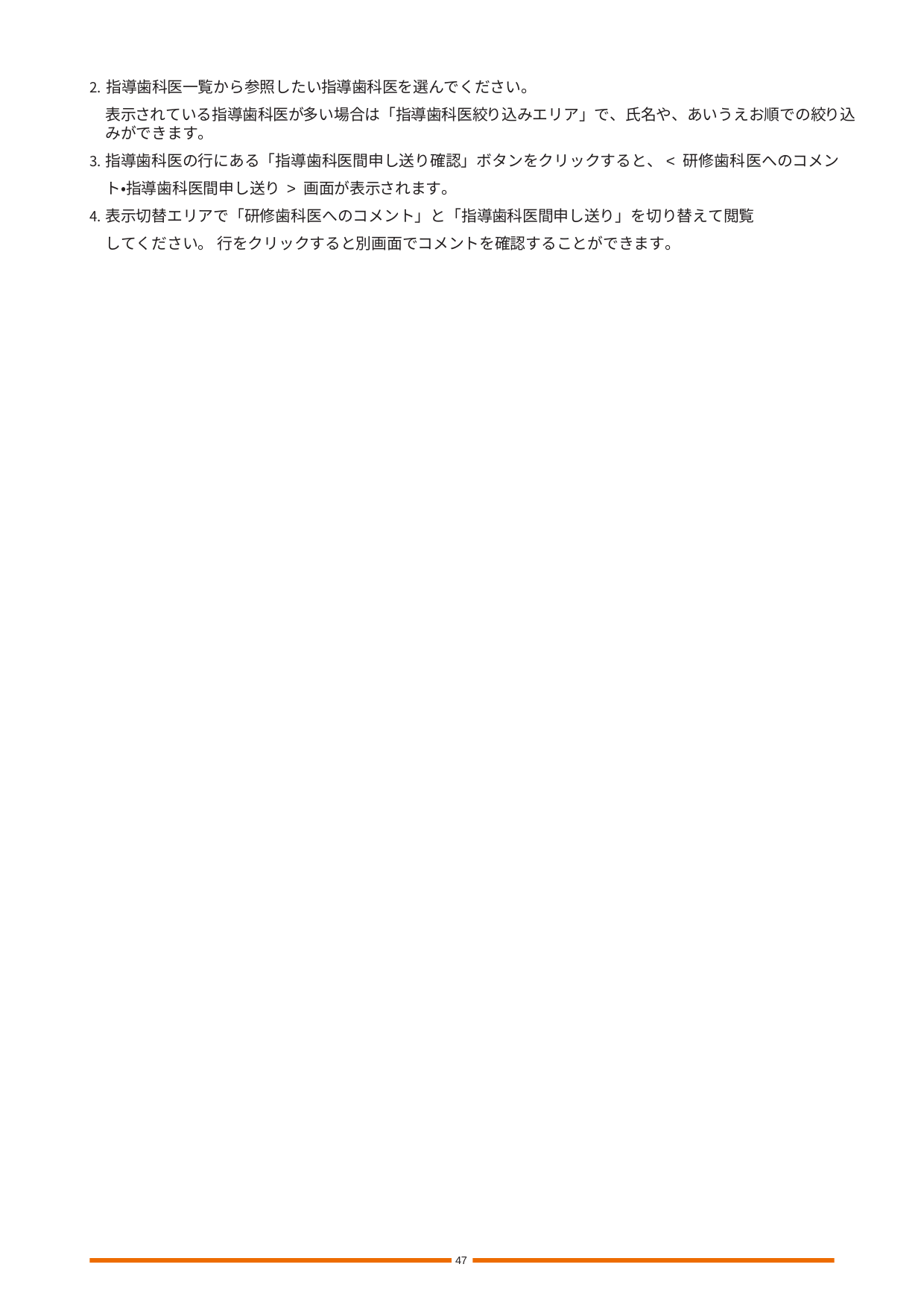

指導歯科医一覧から参照したい指導歯科医を選んでください。
表示されている指導歯科医が多い場合は「指導歯科医絞り込みエリア」で、氏名や、あいうえお順での絞り込みができます。
指導歯科医の行にある「指導歯科医間申し送り確認」ボタンをクリックすると、< 研修歯科医へのコメント・指導歯科医間申し送り> 画面が表示されます。
表示切替エリアで「研修歯科医へのコメント」と「指導歯科医間申し送り」を切り替えて閲覧してください。 行をクリックすると別画面でコメントを確認することができます。
47